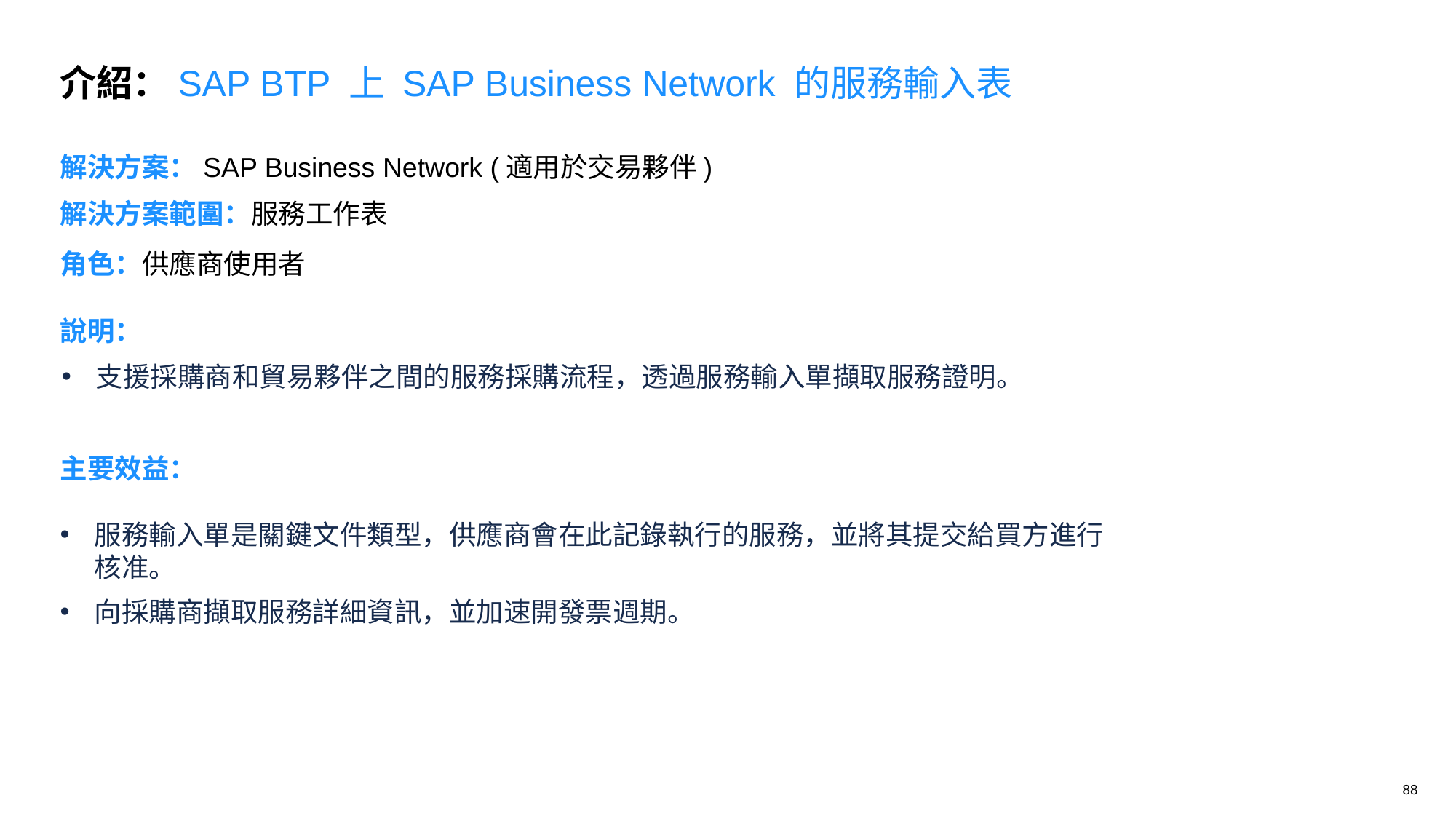

介紹：SAP BTP 上 SAP Business Network 的服務輸入表
解決方案：SAP Business Network (適用於交易夥伴)
# 解決方案範圍：服務工作表
角色：供應商使用者
說明：
支援採購商和貿易夥伴之間的服務採購流程，透過服務輸入單擷取服務證明。
主要效益：
服務輸入單是關鍵文件類型，供應商會在此記錄執行的服務，並將其提交給買方進行核准。
向採購商擷取服務詳細資訊，並加速開發票週期。